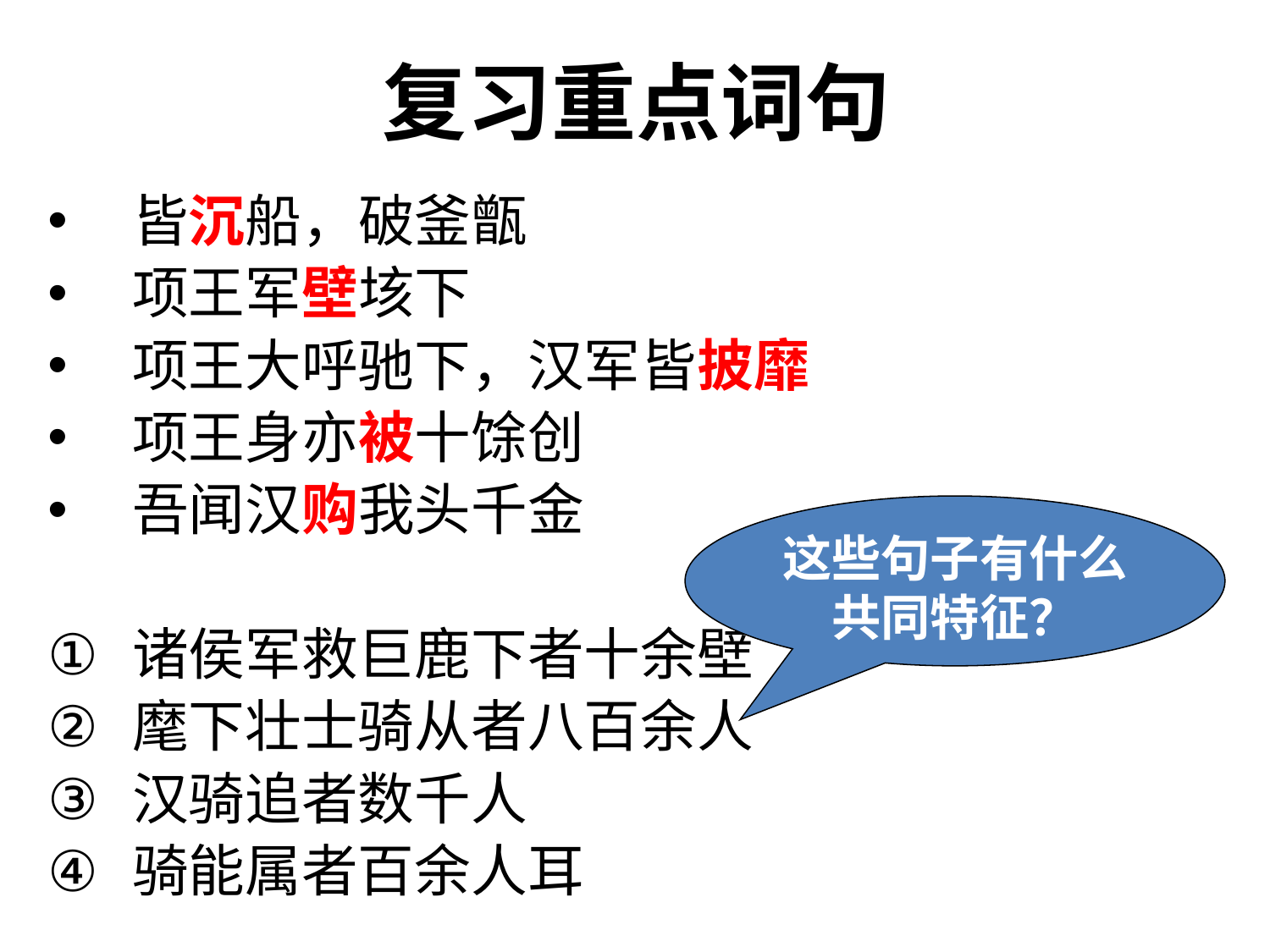

# 复习重点词句
皆沉船，破釜甑
项王军壁垓下
项王大呼驰下，汉军皆披靡
项王身亦被十馀创
吾闻汉购我头千金

诸侯军救巨鹿下者十余壁
麾下壮士骑从者八百余人
汉骑追者数千人
骑能属者百余人耳
这些句子有什么共同特征？